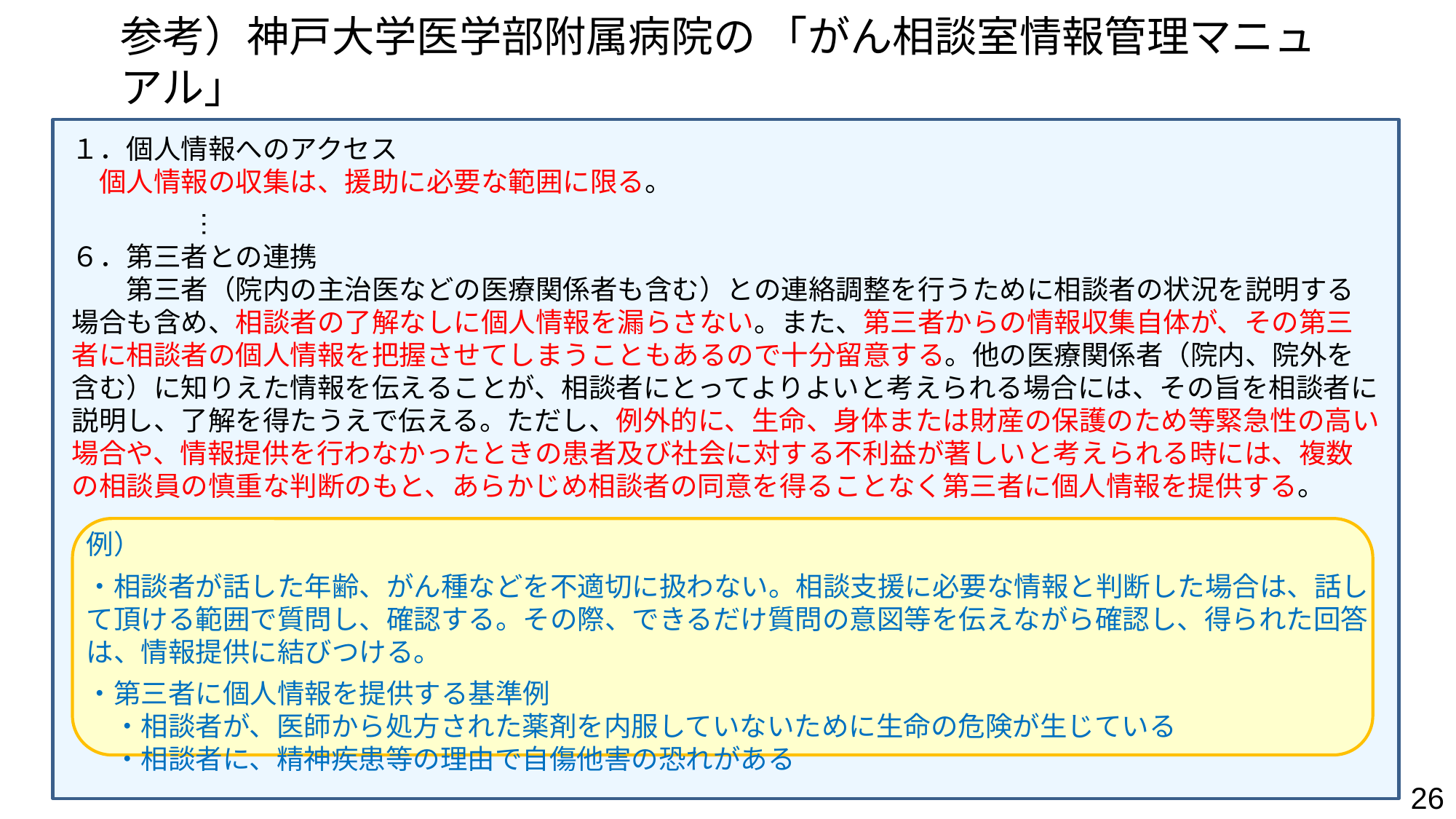

# 参考）神戸大学医学部附属病院の 「がん相談室情報管理マニュアル」
１．個人情報へのアクセス
　個人情報の収集は、援助に必要な範囲に限る。

６．第三者との連携
　　第三者（院内の主治医などの医療関係者も含む）との連絡調整を行うために相談者の状況を説明する場合も含め、相談者の了解なしに個人情報を漏らさない。また、第三者からの情報収集自体が、その第三者に相談者の個人情報を把握させてしまうこともあるので十分留意する。他の医療関係者（院内、院外を含む）に知りえた情報を伝えることが、相談者にとってよりよいと考えられる場合には、その旨を相談者に説明し、了解を得たうえで伝える。ただし、例外的に、生命、身体または財産の保護のため等緊急性の高い場合や、情報提供を行わなかったときの患者及び社会に対する不利益が著しいと考えられる時には、複数の相談員の慎重な判断のもと、あらかじめ相談者の同意を得ることなく第三者に個人情報を提供する。

…

例）
・相談者が話した年齢、がん種などを不適切に扱わない。相談支援に必要な情報と判断した場合は、話して頂ける範囲で質問し、確認する。その際、できるだけ質問の意図等を伝えながら確認し、得られた回答は、情報提供に結びつける。
・第三者に個人情報を提供する基準例
　・相談者が、医師から処方された薬剤を内服していないために生命の危険が生じている
　・相談者に、精神疾患等の理由で自傷他害の恐れがある
26